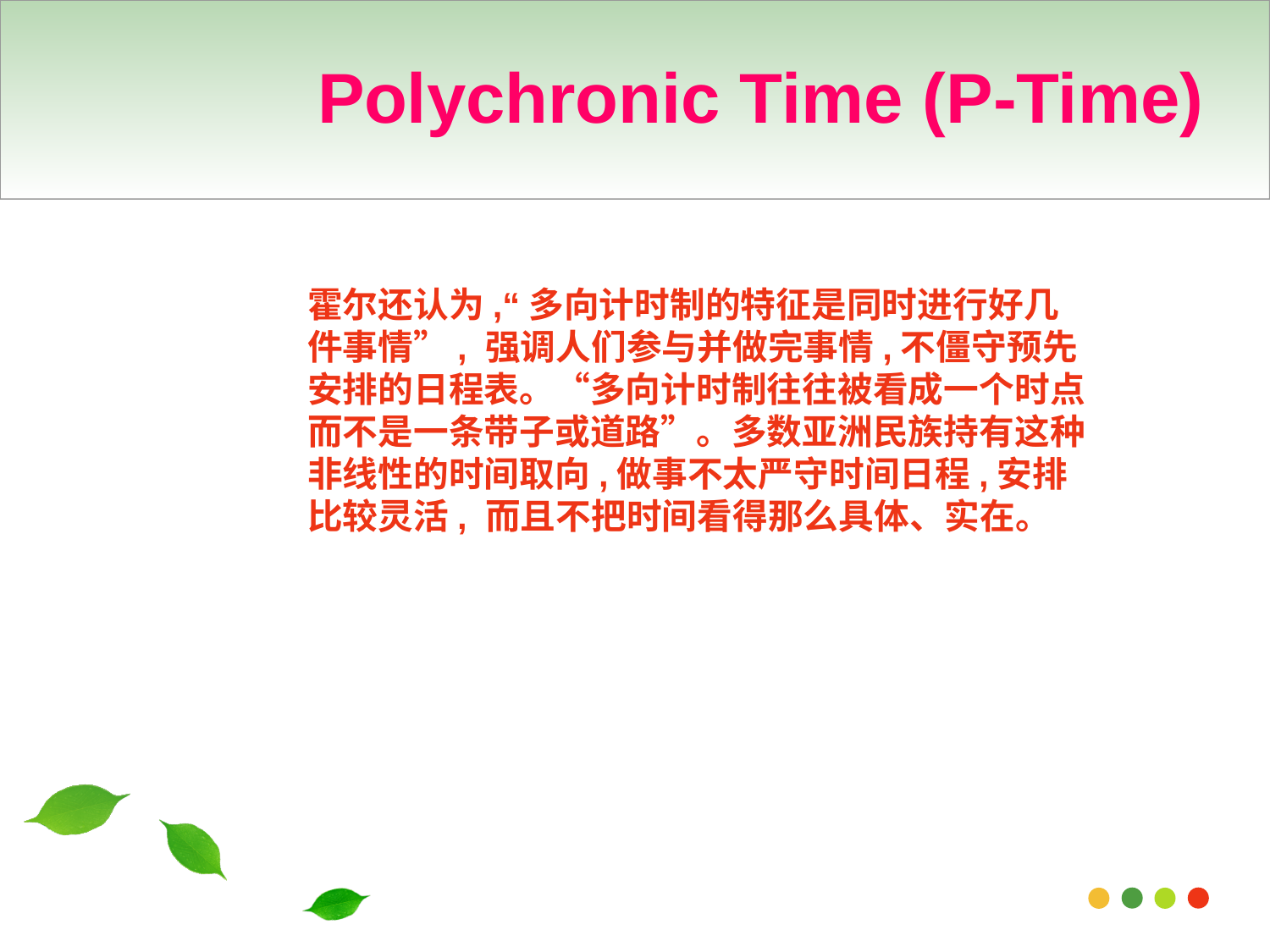

Polychronic Time (P-Time)
霍尔还认为,“多向计时制的特征是同时进行好几件事情”, 强调人们参与并做完事情,不僵守预先安排的日程表。“多向计时制往往被看成一个时点而不是一条带子或道路”。多数亚洲民族持有这种非线性的时间取向,做事不太严守时间日程,安排比较灵活, 而且不把时间看得那么具体、实在。